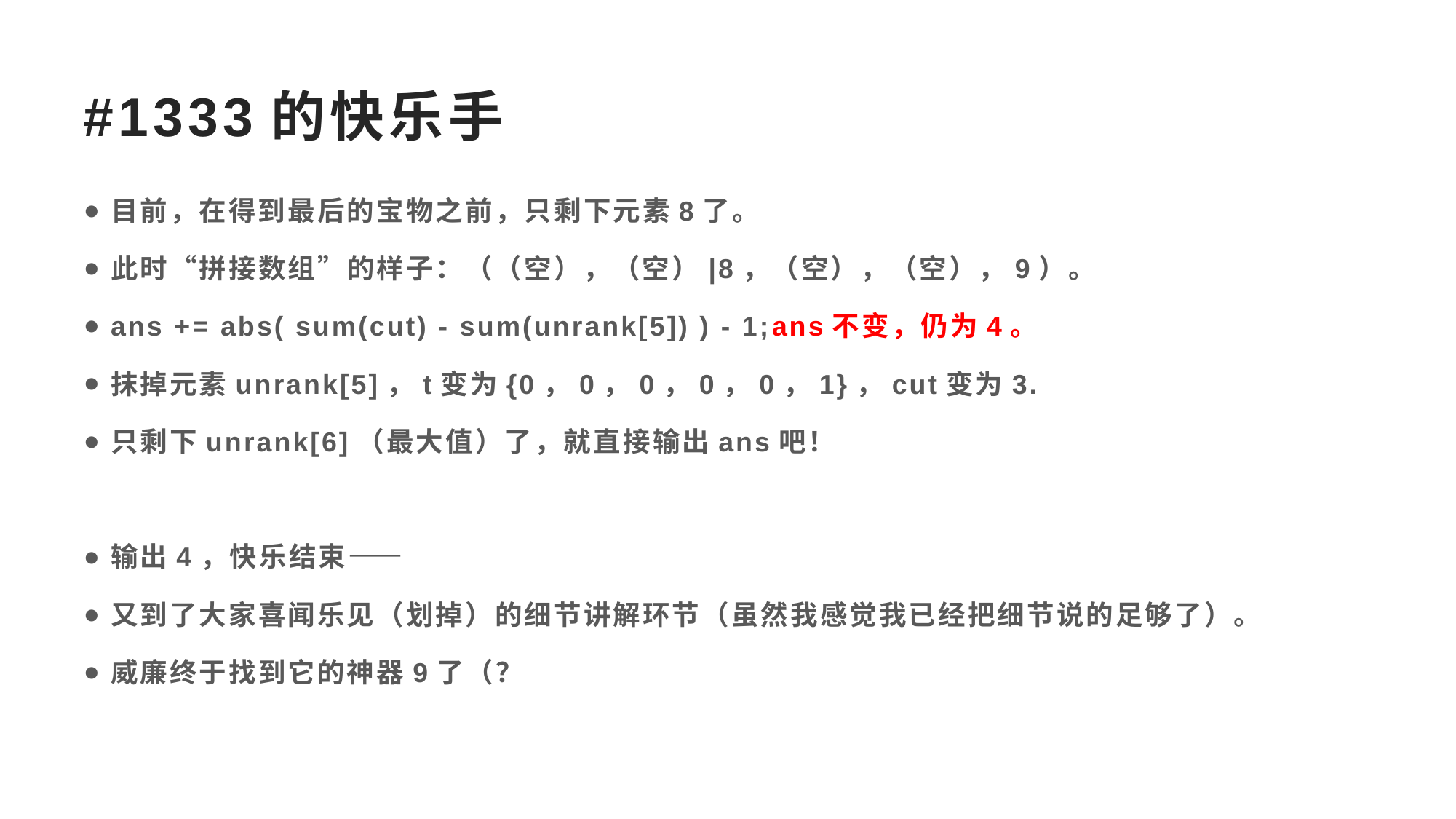

# #1333的快乐手
目前，在得到最后的宝物之前，只剩下元素8了。
此时“拼接数组”的样子：（（空），（空）|8，（空），（空），9）。
ans += abs( sum(cut) - sum(unrank[5]) ) - 1;ans不变，仍为4。
抹掉元素unrank[5]，t变为{0，0，0，0，0，1}，cut变为3.
只剩下unrank[6]（最大值）了，就直接输出ans吧！

输出4，快乐结束——
又到了大家喜闻乐见（划掉）的细节讲解环节（虽然我感觉我已经把细节说的足够了）。
威廉终于找到它的神器9了（？